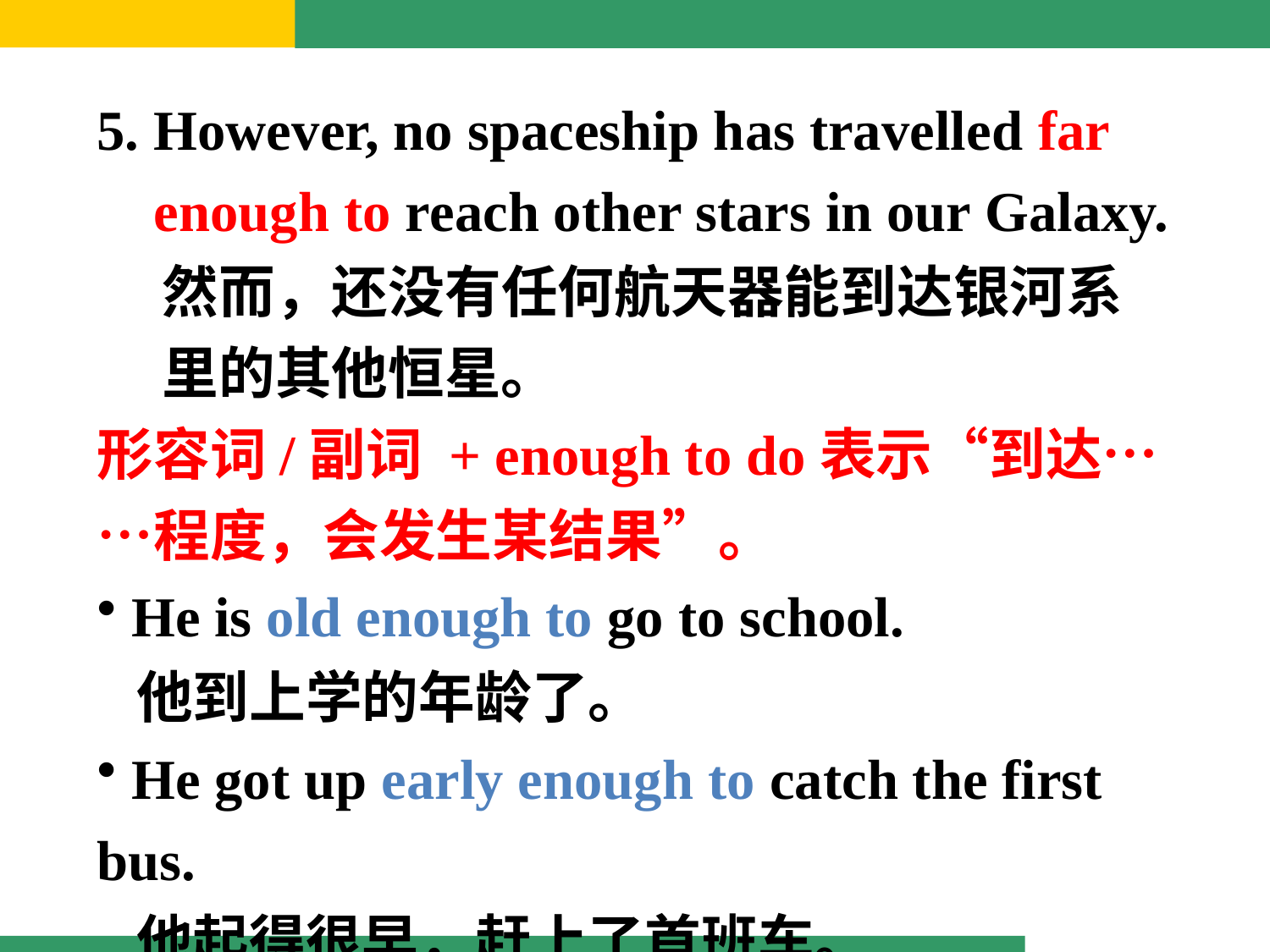

5. However, no spaceship has travelled far
    enough to reach other stars in our Galaxy.
    然而，还没有任何航天器能到达银河系
    里的其他恒星。
形容词/副词 + enough to do表示“到达……程度，会发生某结果”。
 He is old enough to go to school.
  他到上学的年龄了。
 He got up early enough to catch the first bus.
  他起得很早，赶上了首班车。